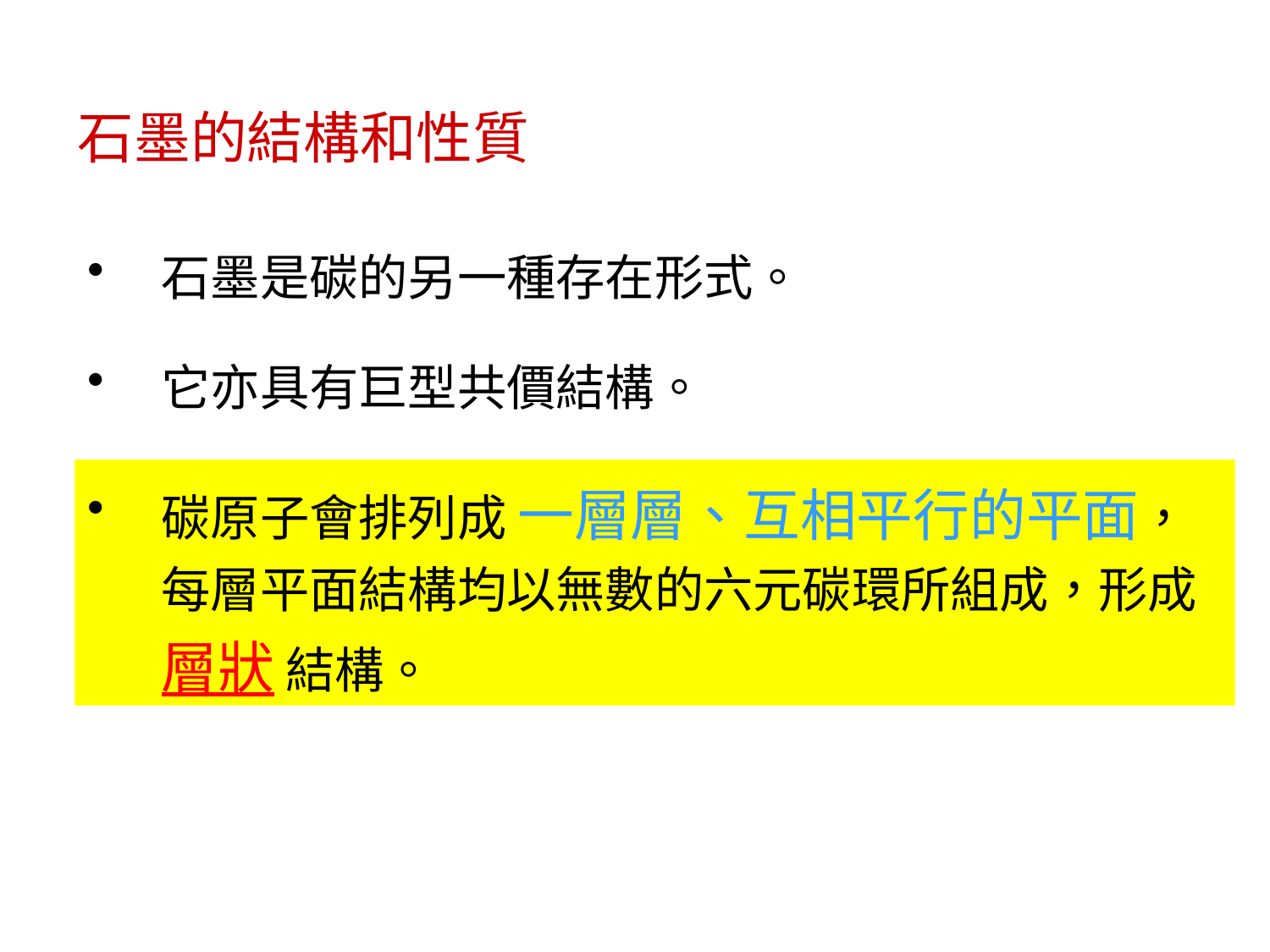

石墨的結構和性質
石墨是碳的另一種存在形式。
它亦具有巨型共價結構。
碳原子會排列成 一層層、互相平行的平面，每層平面結構均以無數的六元碳環所組成，形成 層狀 結構。